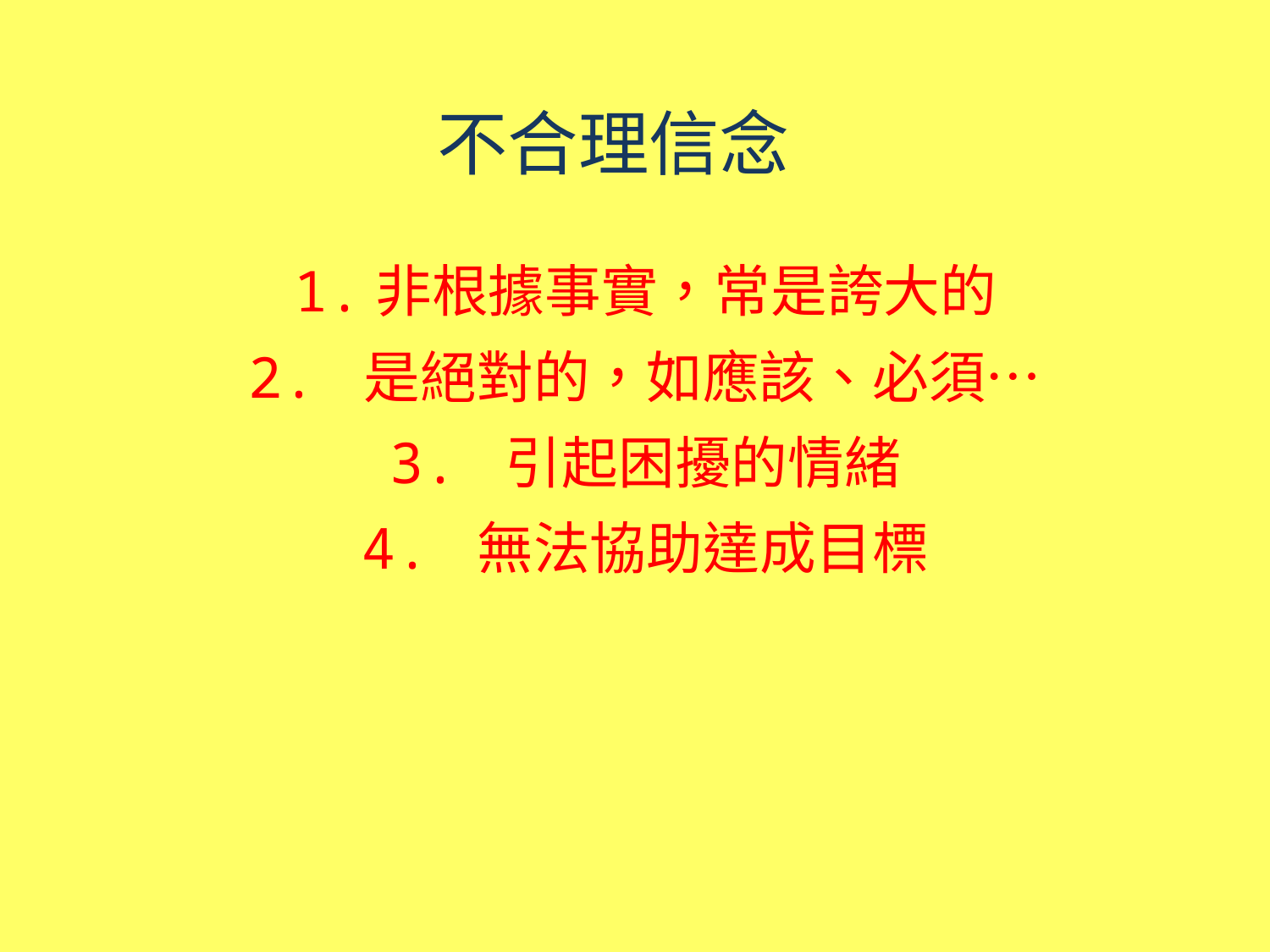

不合理信念

1.非根據事實，常是誇大的
2. 是絕對的，如應該、必須…
3. 引起困擾的情緒
4. 無法協助達成目標